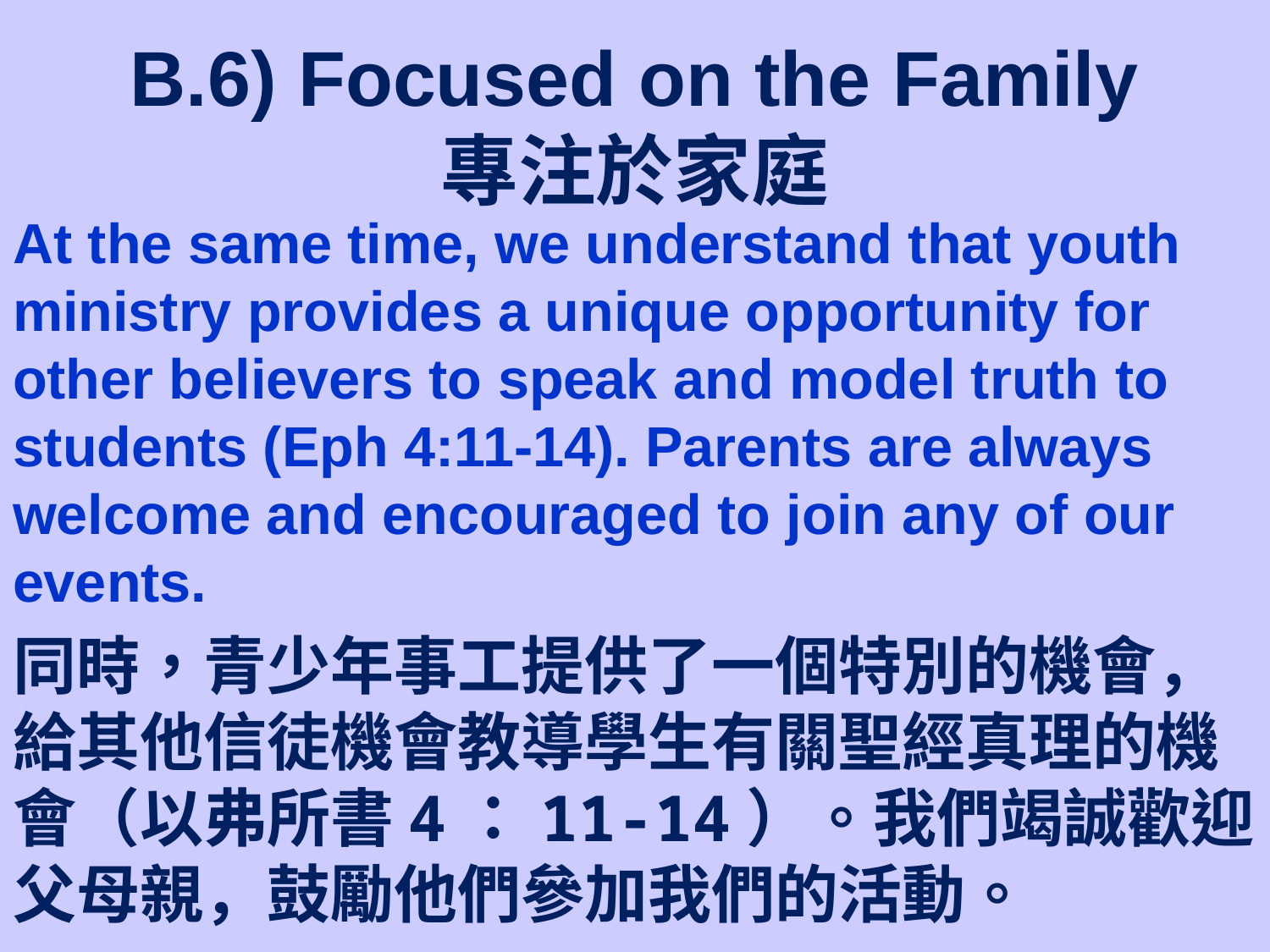

# B.6) Focused on the Family 專注於家庭
At the same time, we understand that youth ministry provides a unique opportunity for other believers to speak and model truth to students (Eph 4:11-14). Parents are always welcome and encouraged to join any of our events.
同時，青少年事工提供了一個特別的機會，給其他信徒機會教導學生有關聖經真理的機會（以弗所書4：11-14）。我們竭誠歡迎父母親，鼓勵他們參加我們的活動。